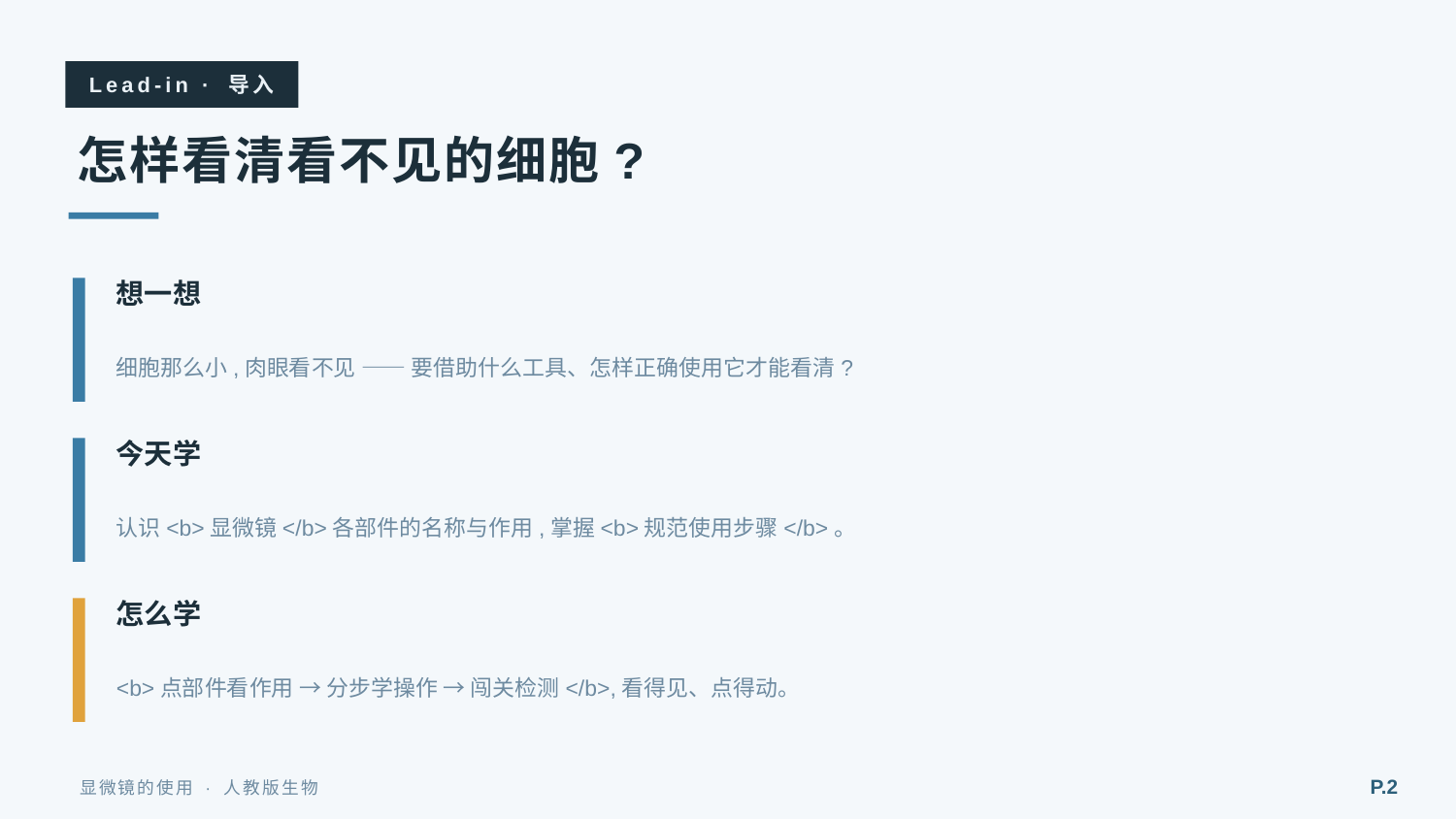

Lead-in · 导入

怎样看清看不见的细胞?

想一想

细胞那么小,肉眼看不见 —— 要借助什么工具、怎样正确使用它才能看清?
今天学

认识<b>显微镜</b>各部件的名称与作用,掌握<b>规范使用步骤</b>。
怎么学

<b>点部件看作用 → 分步学操作 → 闯关检测</b>,看得见、点得动。
P.2
显微镜的使用 · 人教版生物